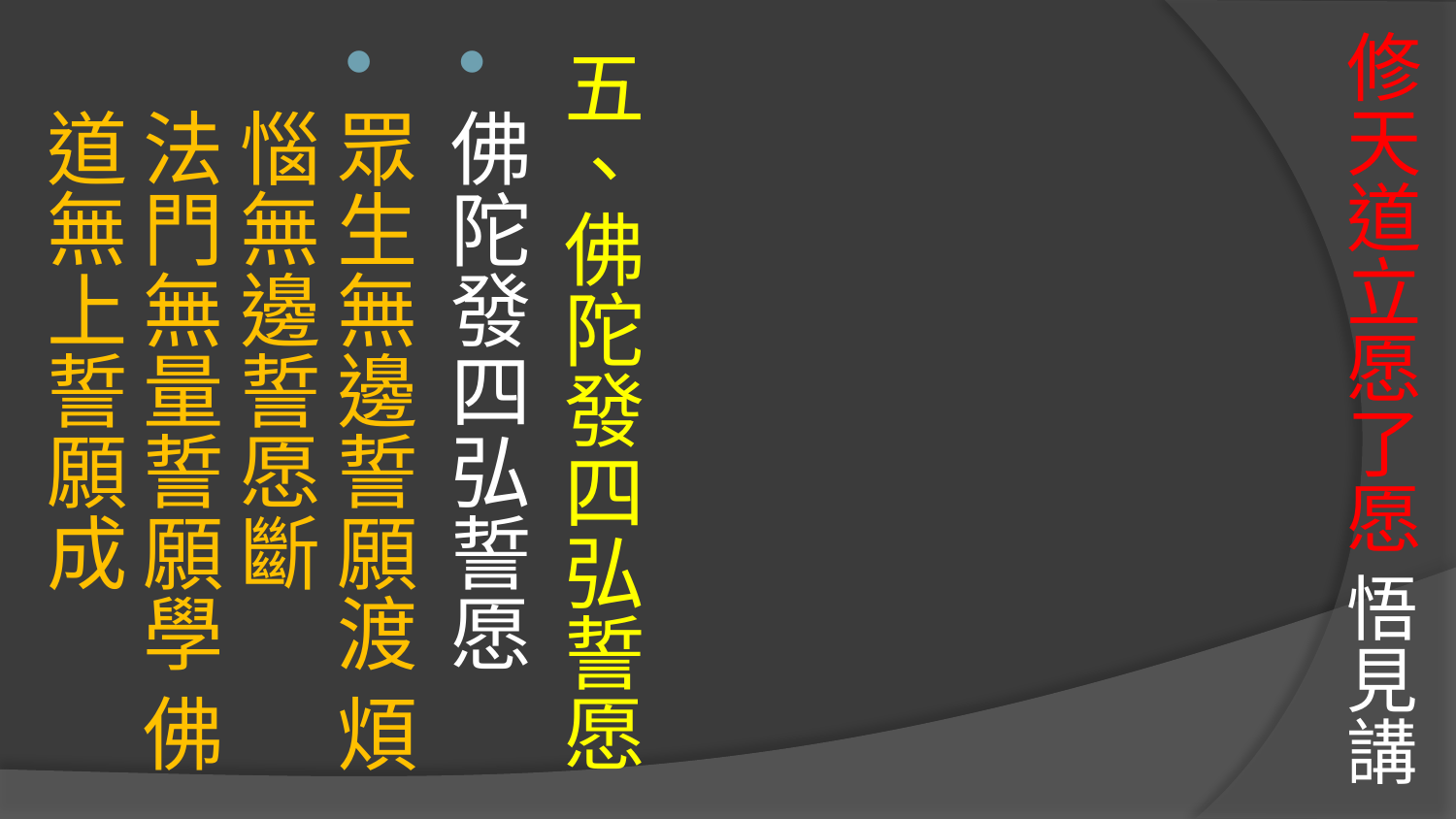

# 修天道立愿了愿 悟見講
五、佛陀發四弘誓愿
佛陀發四弘誓愿
眾生無邊誓願渡 煩惱無邊誓愿斷 
法門無量誓願學 佛道無上誓願成